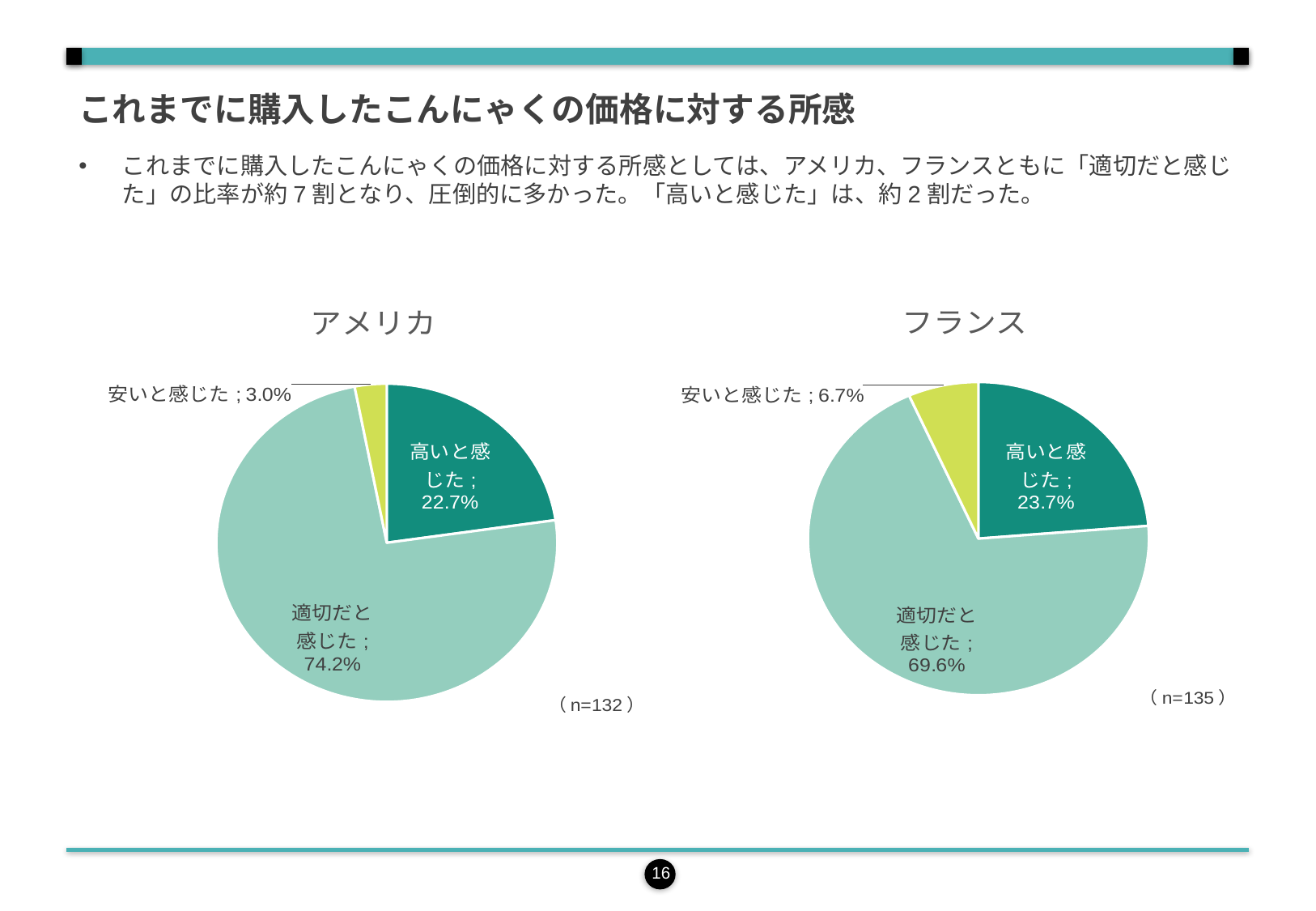

これまでに購入したこんにゃくの価格に対する所感
これまでに購入したこんにゃくの価格に対する所感としては、アメリカ、フランスともに「適切だと感じた」の比率が約7割となり、圧倒的に多かった。「高いと感じた」は、約2割だった。

### Chart:

| Category | アメリカ |
|---|---|
| 高いと感じた | 22.727272727272727 |
| 適切だと感じた | 74.24242424242425 |
| 安いと感じた | 3.0303030303030303 |

### Chart: フランス

| Category | フランス |
|---|---|
| 高いと感じた | 23.703703703703702 |
| 適切だと感じた | 69.62962962962963 |
| 安いと感じた | 6.666666666666667 |
16